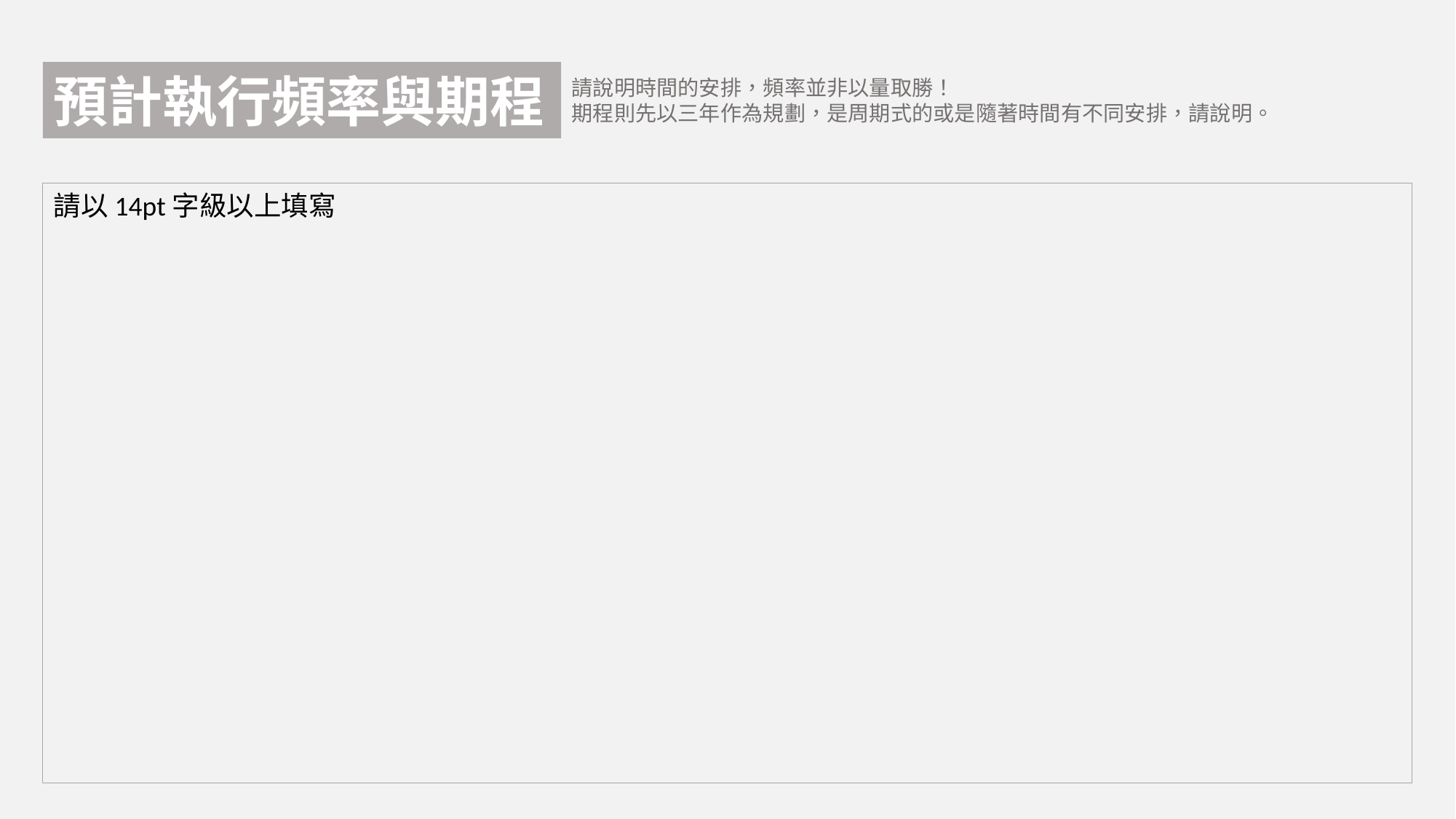

預計執行頻率與期程
請說明時間的安排，頻率並非以量取勝！
期程則先以三年作為規劃，是周期式的或是隨著時間有不同安排，請說明。

請以14pt字級以上填寫